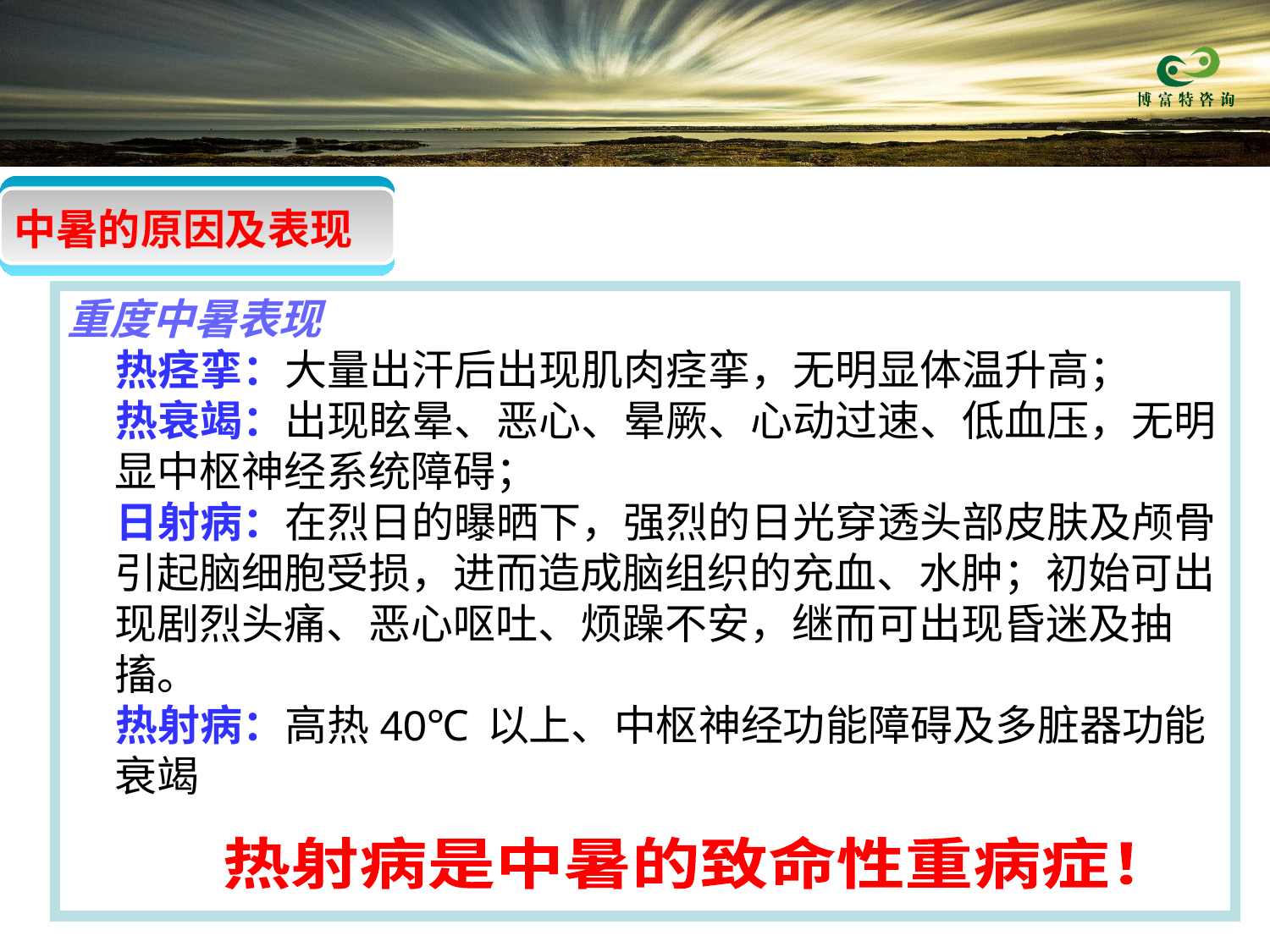

中暑的原因及表现
重度中暑表现
    热痉挛：大量出汗后出现肌肉痉挛，无明显体温升高；
    热衰竭：出现眩晕、恶心、晕厥、心动过速、低血压，无明显中枢神经系统障碍；
    日射病：在烈日的曝晒下，强烈的日光穿透头部皮肤及颅骨引起脑细胞受损，进而造成脑组织的充血、水肿；初始可出现剧烈头痛、恶心呕吐、烦躁不安，继而可出现昏迷及抽搐。
    热射病：高热40℃以上、中枢神经功能障碍及多脏器功能衰竭

热射病是中暑的致命性重病症！